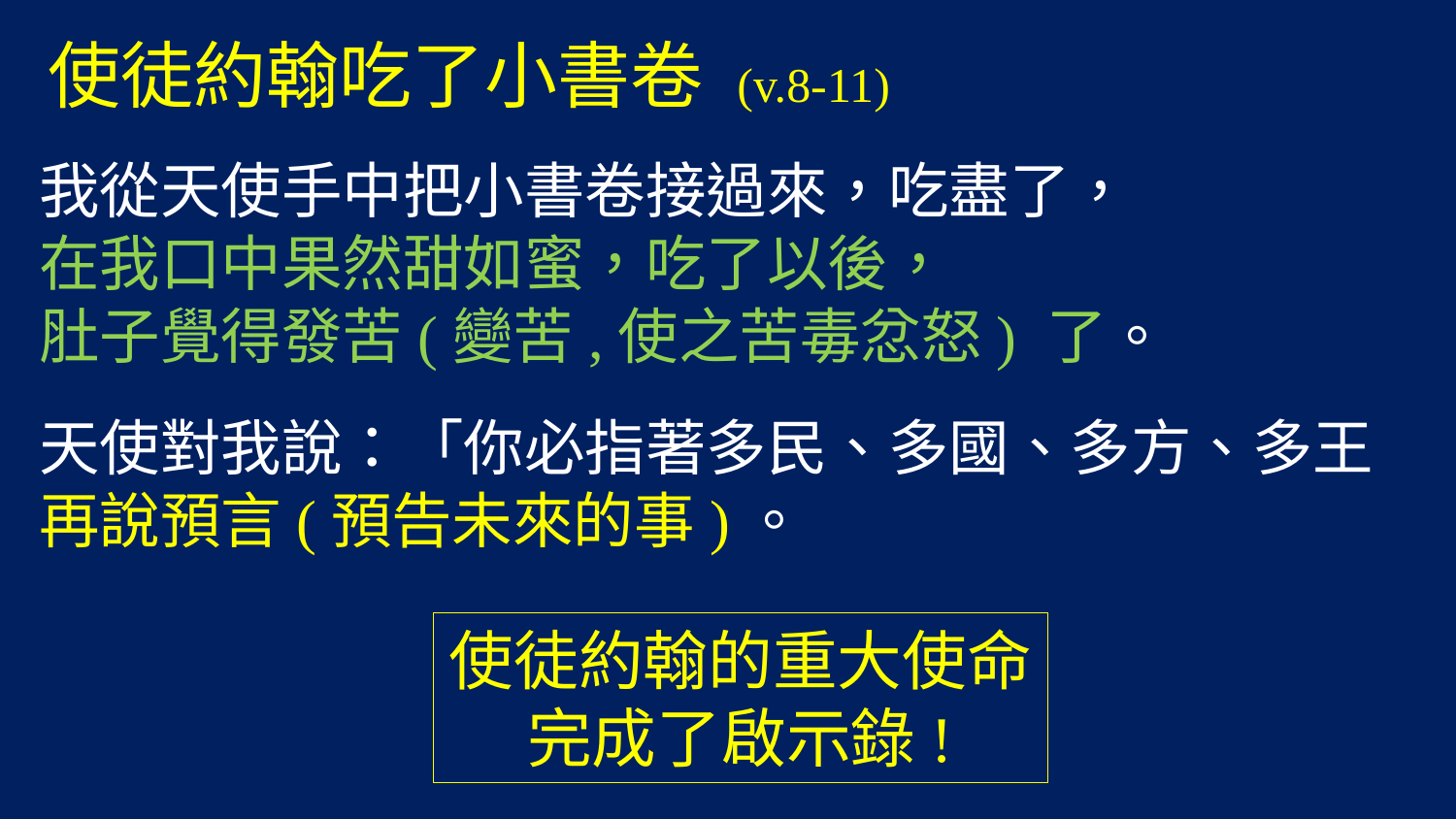

# 使徒約翰吃了小書卷 (v.8-11)

我從天使手中把小書卷接過來，吃盡了，
在我口中果然甜如蜜，吃了以後，
肚子覺得發苦(變苦,使之苦毒忿怒) 了。

天使對我說：「你必指著多民、多國、多方、多王
再說預言(預告未來的事)。
使徒約翰的重大使命
完成了啟示錄!